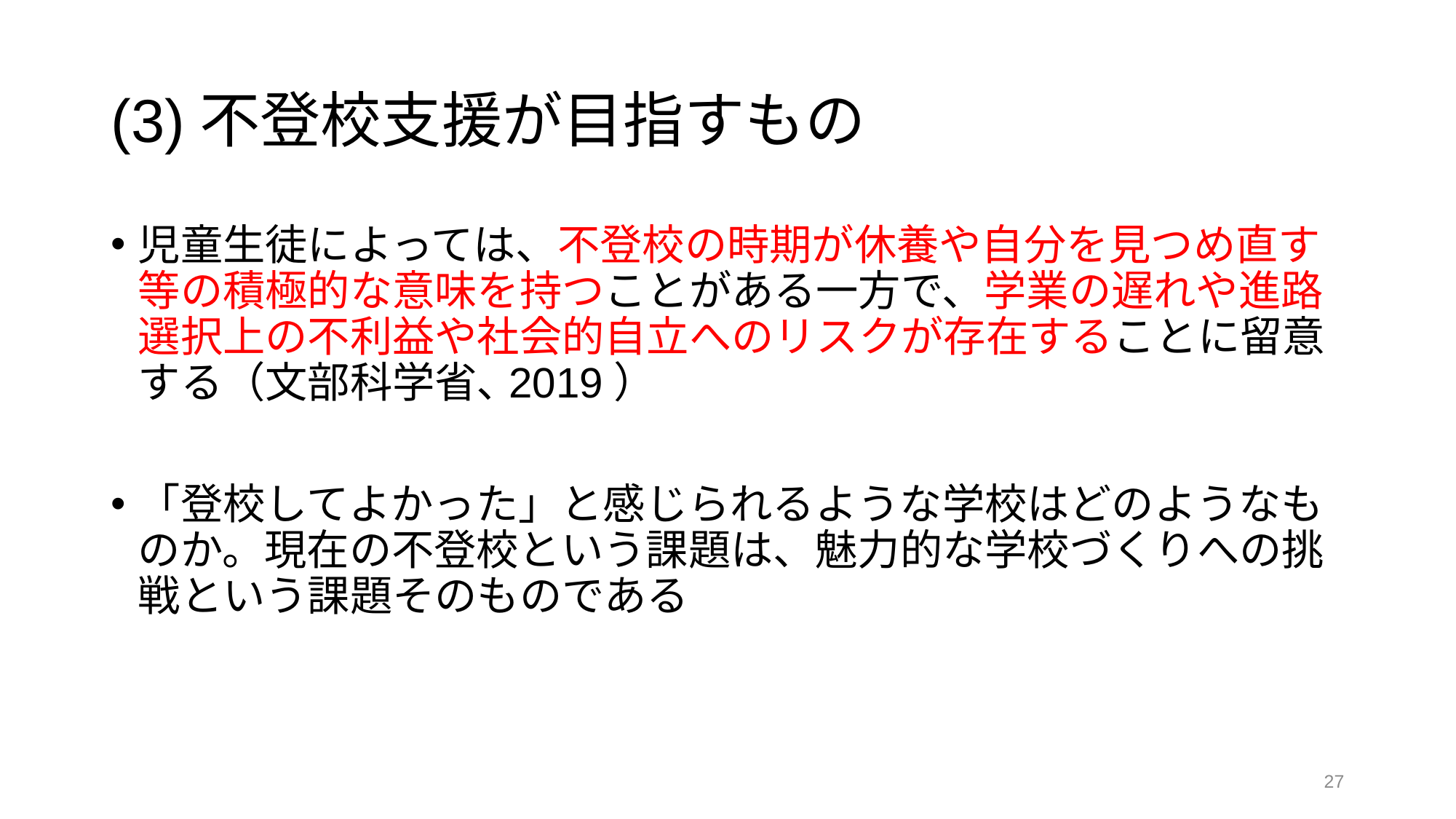

# (3)不登校支援が目指すもの
児童生徒によっては、不登校の時期が休養や自分を見つめ直す等の積極的な意味を持つことがある一方で、学業の遅れや進路選択上の不利益や社会的自立へのリスクが存在することに留意する（文部科学省､2019）

「登校してよかった」と感じられるような学校はどのようなものか。現在の不登校という課題は、魅力的な学校づくりへの挑戦という課題そのものである
27